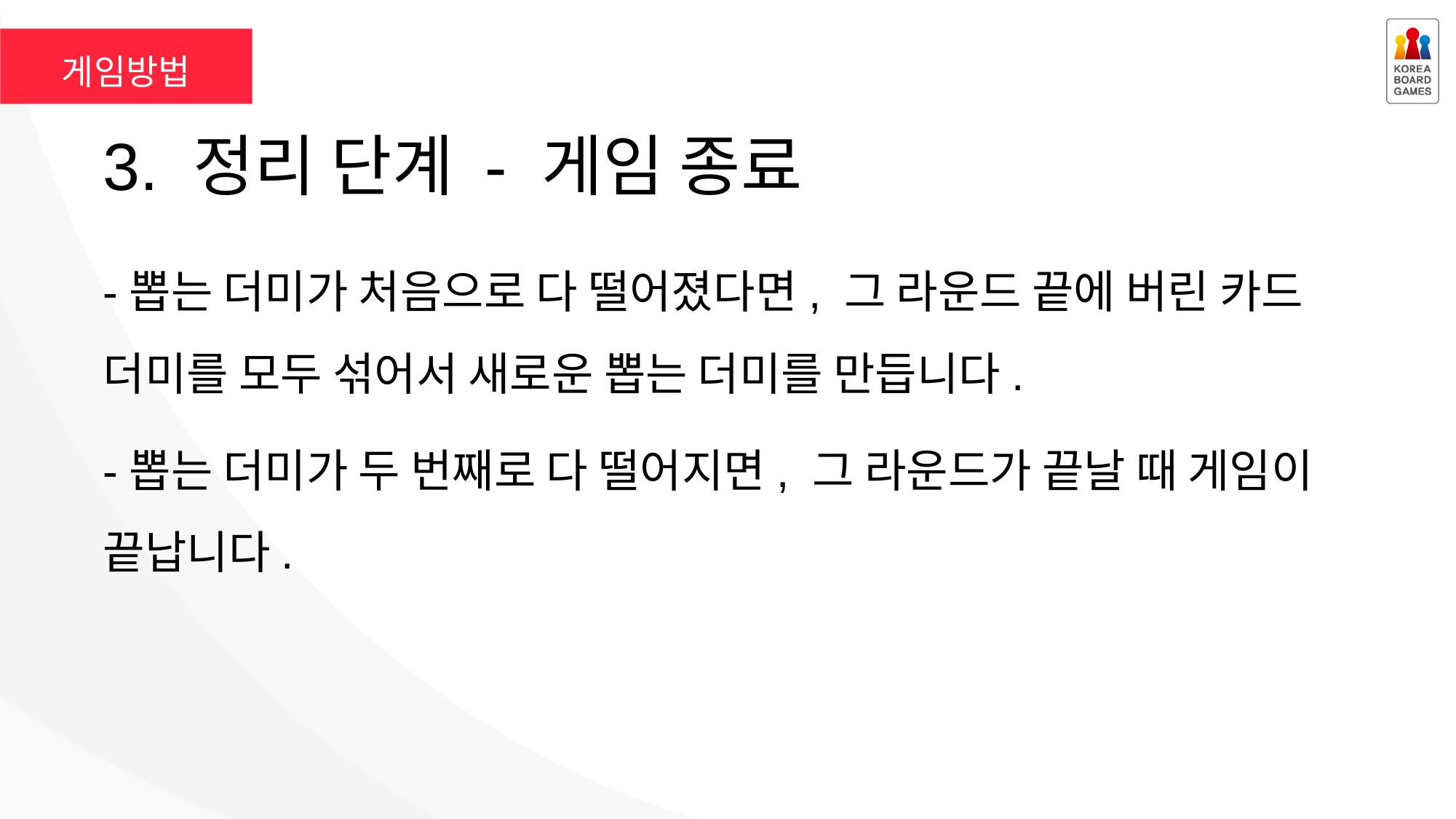

게임방법
# 3. 정리 단계 - 게임 종료
-뽑는 더미가 처음으로 다 떨어졌다면, 그 라운드 끝에 버린 카드 더미를 모두 섞어서 새로운 뽑는 더미를 만듭니다.
-뽑는 더미가 두 번째로 다 떨어지면, 그 라운드가 끝날 때 게임이 끝납니다.